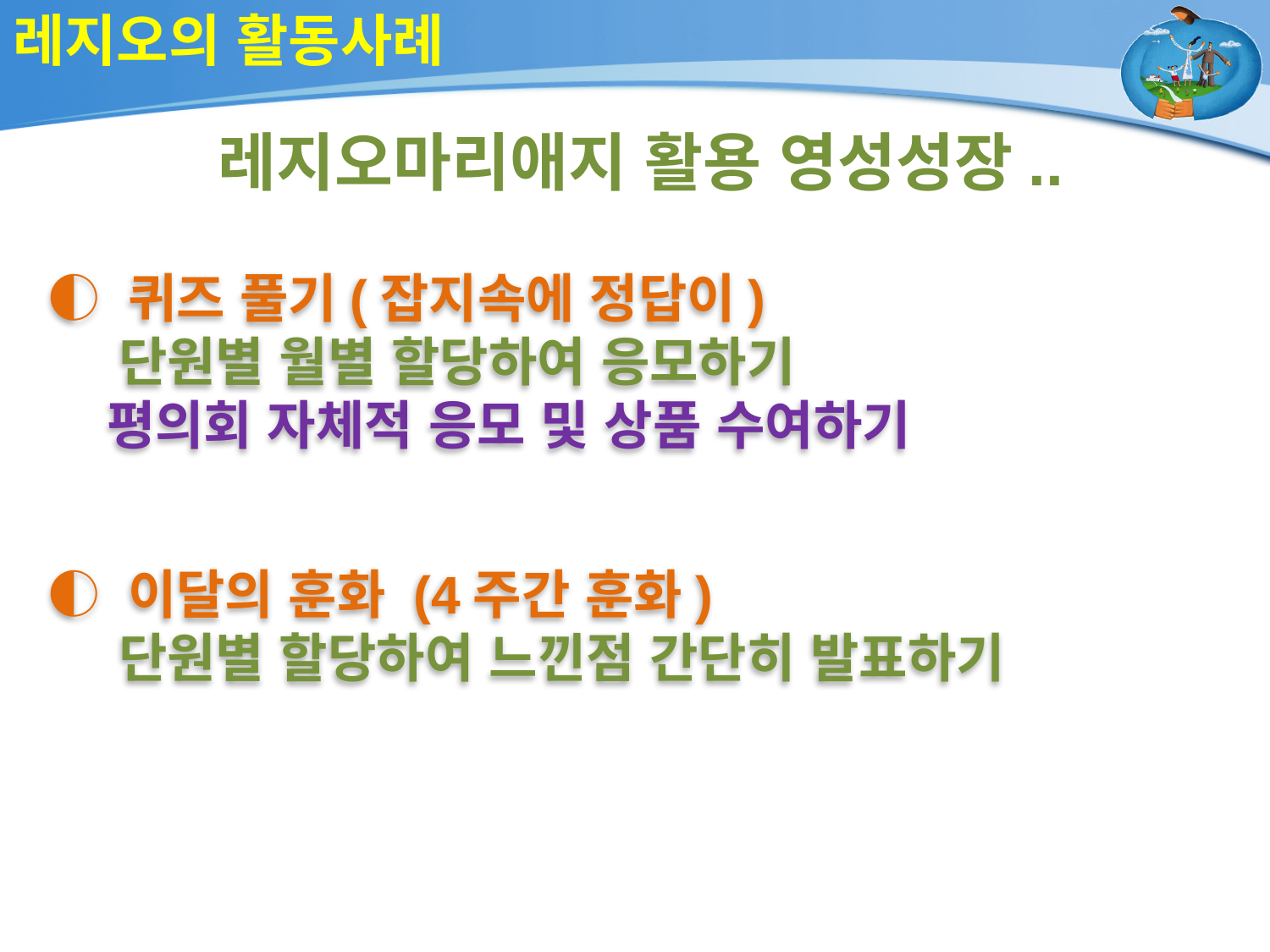

# 레지오의 활동사례
레지오마리애지 활용 영성성장..
◐ 퀴즈 풀기(잡지속에 정답이)
    단원별 월별 할당하여 응모하기
    평의회 자체적 응모 및 상품 수여하기

◐ 이달의 훈화 (4주간 훈화)
    단원별 할당하여 느낀점 간단히 발표하기